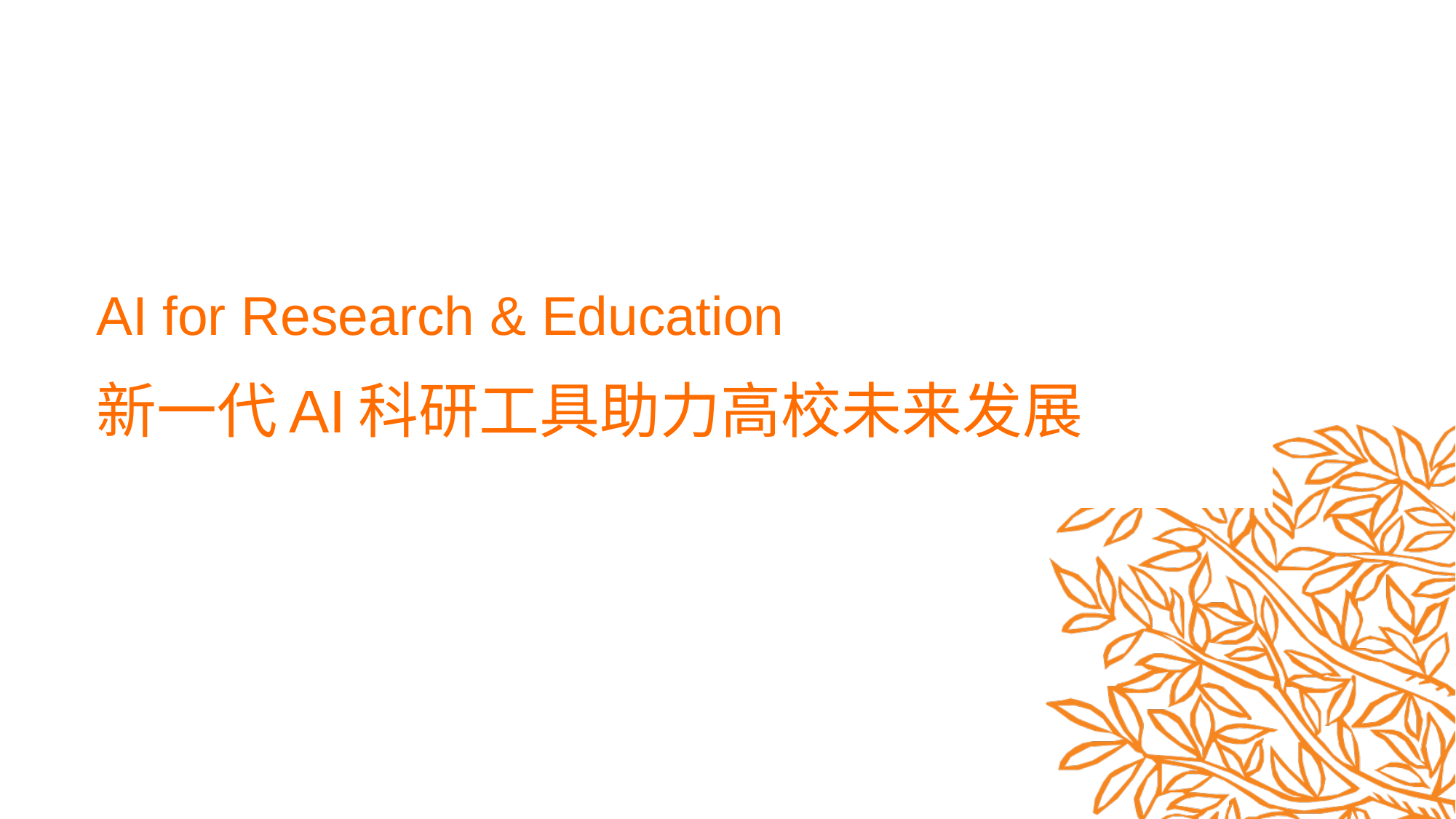

AI for Research & Education
# 新一代AI科研工具助力高校未来发展